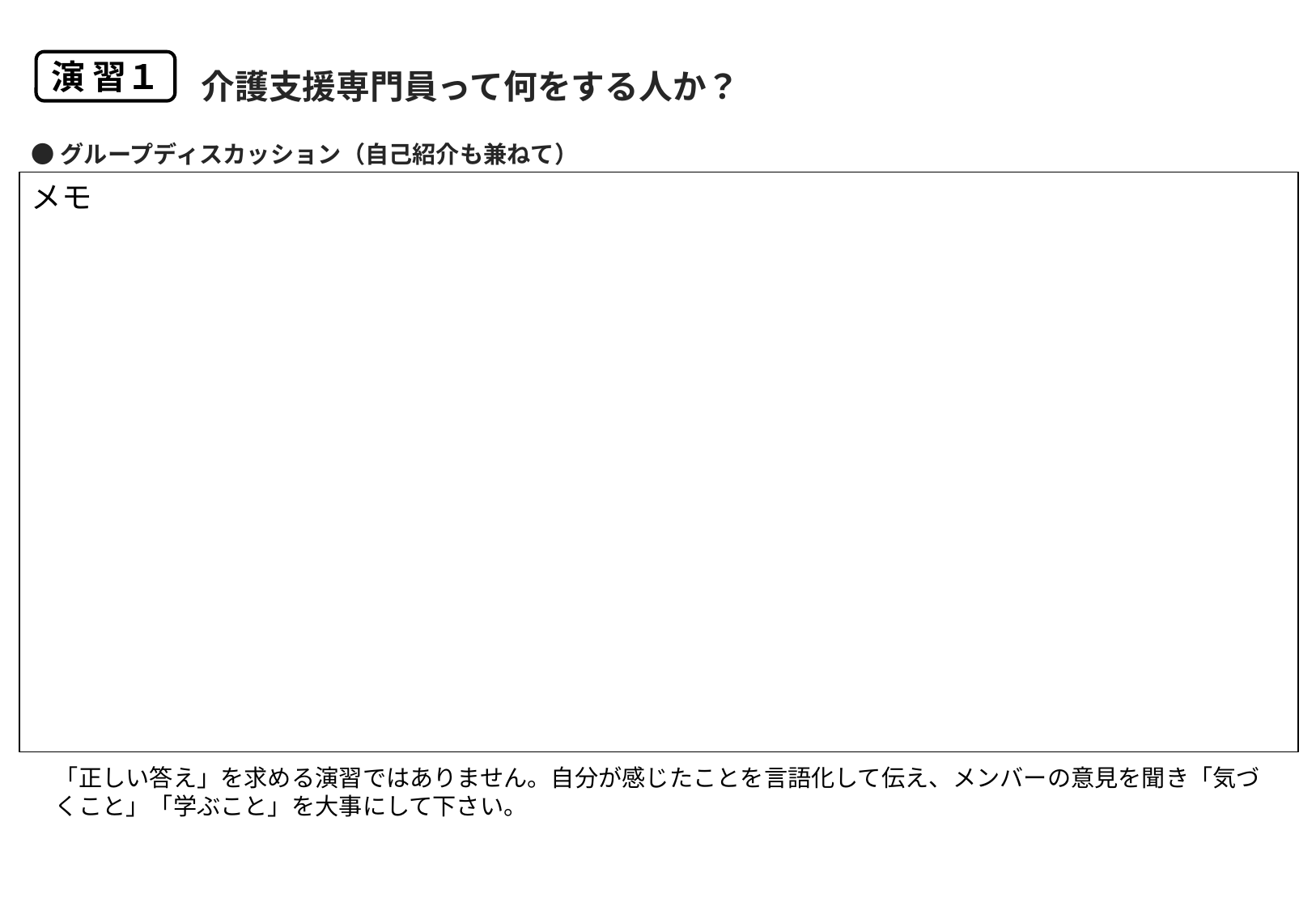

介護支援専門員って何をする人か？
演 習１
●グループディスカッション（自己紹介も兼ねて）
メモ
「正しい答え」を求める演習ではありません。自分が感じたことを言語化して伝え、メンバーの意見を聞き「気づくこと」「学ぶこと」を大事にして下さい。